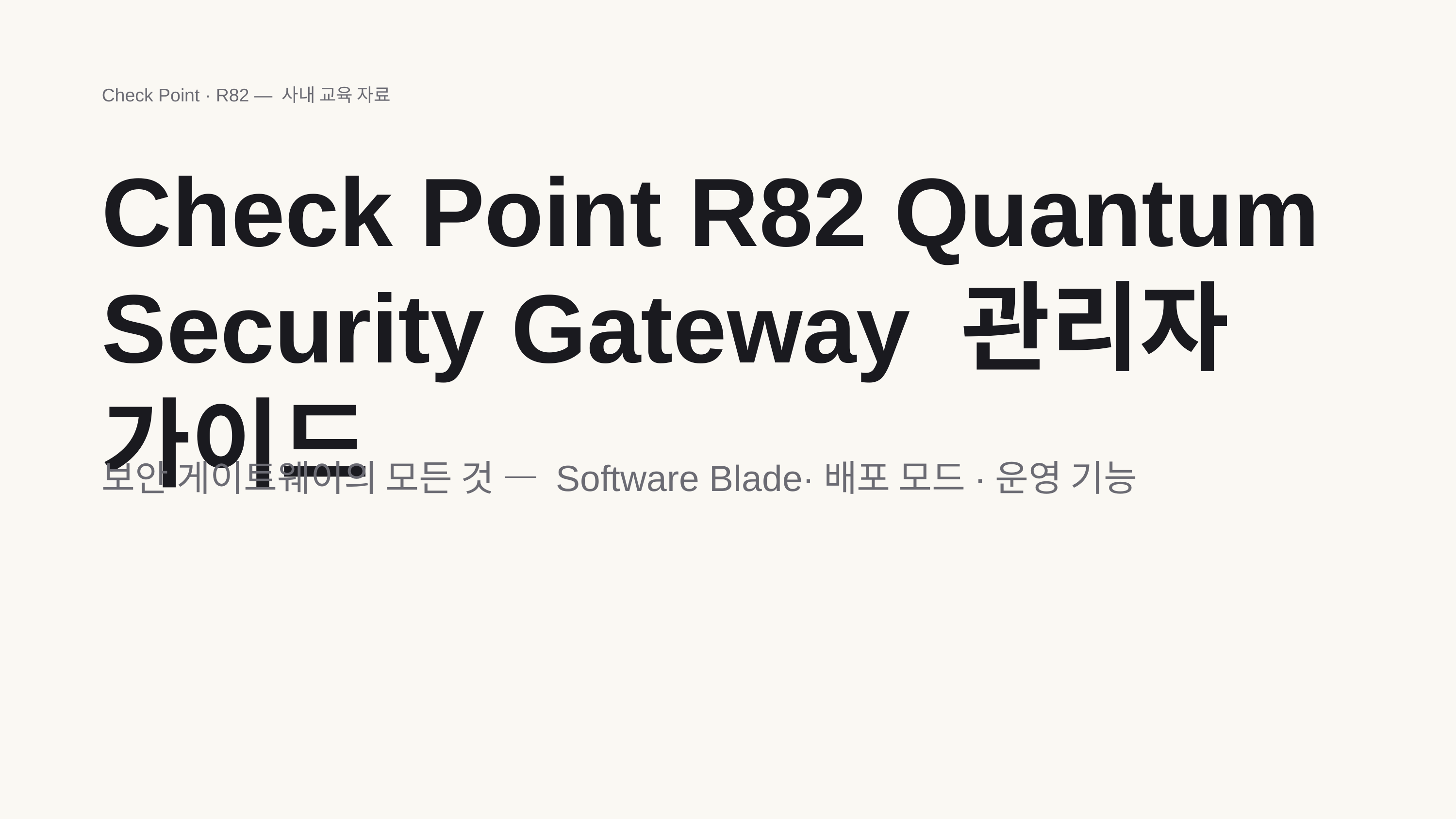

Check Point · R82 — 사내 교육 자료
Check Point R82 Quantum Security Gateway 관리자 가이드
보안 게이트웨이의 모든 것 — Software Blade·배포 모드·운영 기능